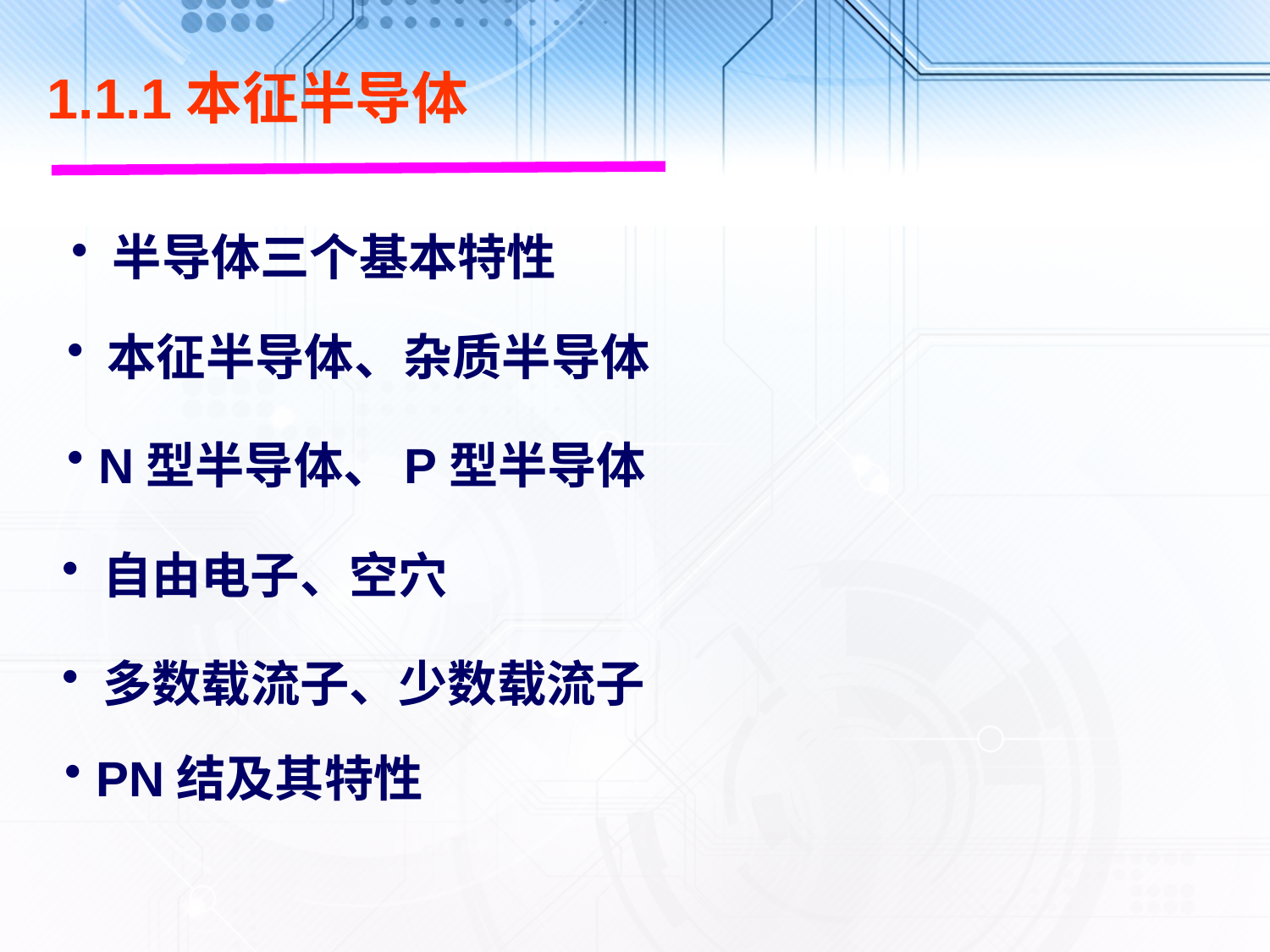

1.1.1本征半导体

 半导体三个基本特性
 本征半导体、杂质半导体
 N型半导体、P型半导体
 自由电子、空穴
 多数载流子、少数载流子
 PN结及其特性